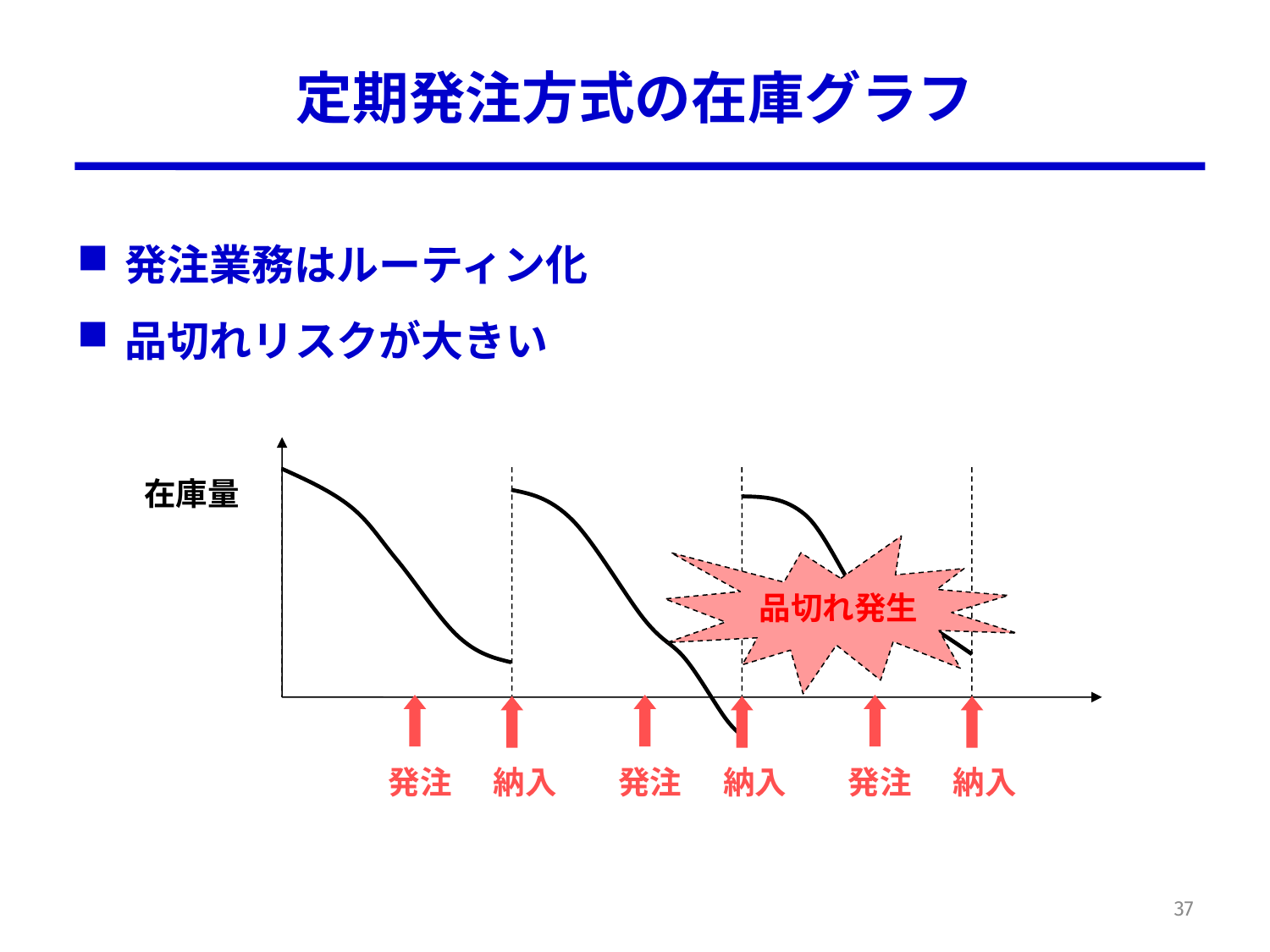

# 定期発注方式の在庫グラフ
発注業務はルーティン化
品切れリスクが大きい

在庫量

品切れ発生

発注
納入
発注
納入
発注
納入
37